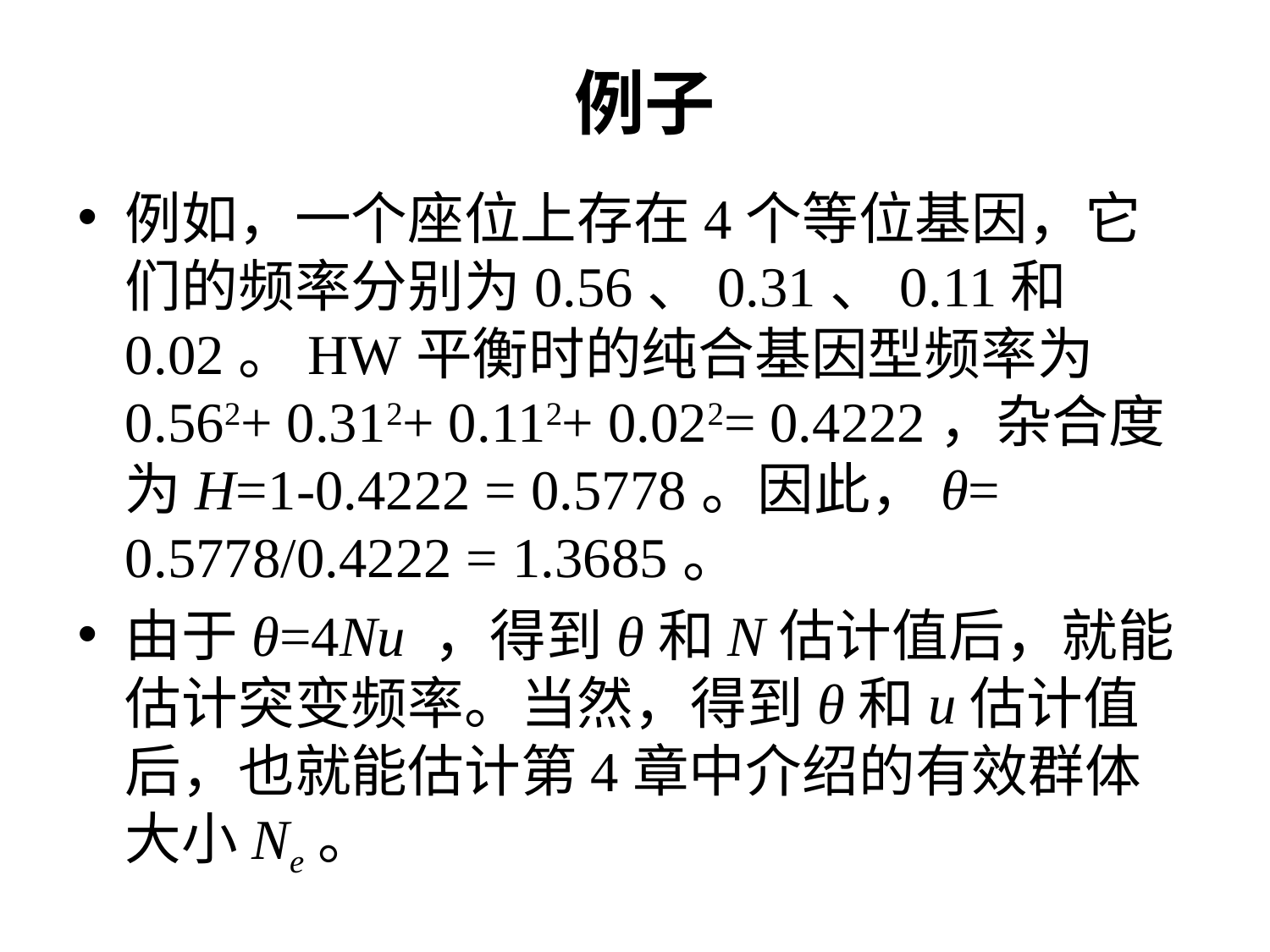

# 例子
例如，一个座位上存在4个等位基因，它们的频率分别为0.56、0.31、0.11和0.02。HW平衡时的纯合基因型频率为0.562+ 0.312+ 0.112+ 0.022= 0.4222，杂合度为H=1-0.4222 = 0.5778。因此，θ= 0.5778/0.4222 = 1.3685。
由于θ=4Nu ，得到θ和N估计值后，就能估计突变频率。当然，得到θ和u估计值后，也就能估计第4章中介绍的有效群体大小Ne。